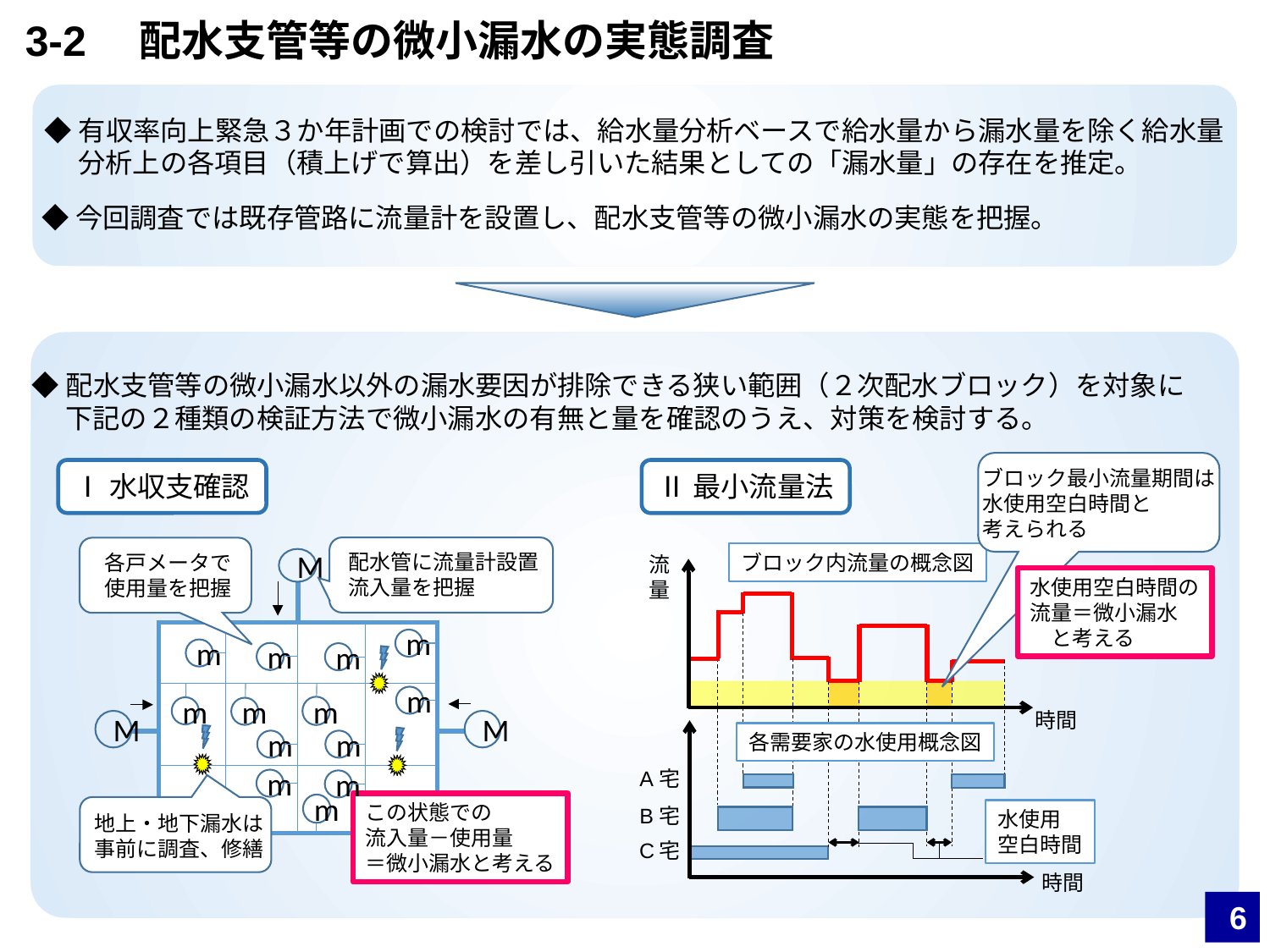

3-2　配水支管等の微小漏水の実態調査
ｘ
◆有収率向上緊急３か年計画での検討では、給水量分析ベースで給水量から漏水量を除く給水量
　 分析上の各項目（積上げで算出）を差し引いた結果としての「漏水量」の存在を推定。
◆今回調査では既存管路に流量計を設置し、配水支管等の微小漏水の実態を把握。

◆配水支管等の微小漏水以外の漏水要因が排除できる狭い範囲（２次配水ブロック）を対象に
　 下記の２種類の検証方法で微小漏水の有無と量を確認のうえ、対策を検討する。

ブロック最小流量期間は
水使用空白時間と
考えられる

Ⅰ水収支確認
Ⅱ最小流量法

配水管に流量計設置
流入量を把握
ブロック内流量の概念図
各戸メータで
使用量を把握
流
量
M
水使用空白時間の
流量＝微小漏水
　と考える

m
m
m
m

m
m
m
m
時間
M
M
各需要家の水使用概念図

m
m

A宅
m
m

この状態での
流入量－使用量
＝微小漏水と考える
m
B宅

水使用
空白時間
地上・地下漏水は
事前に調査、修繕

C宅

時間
6